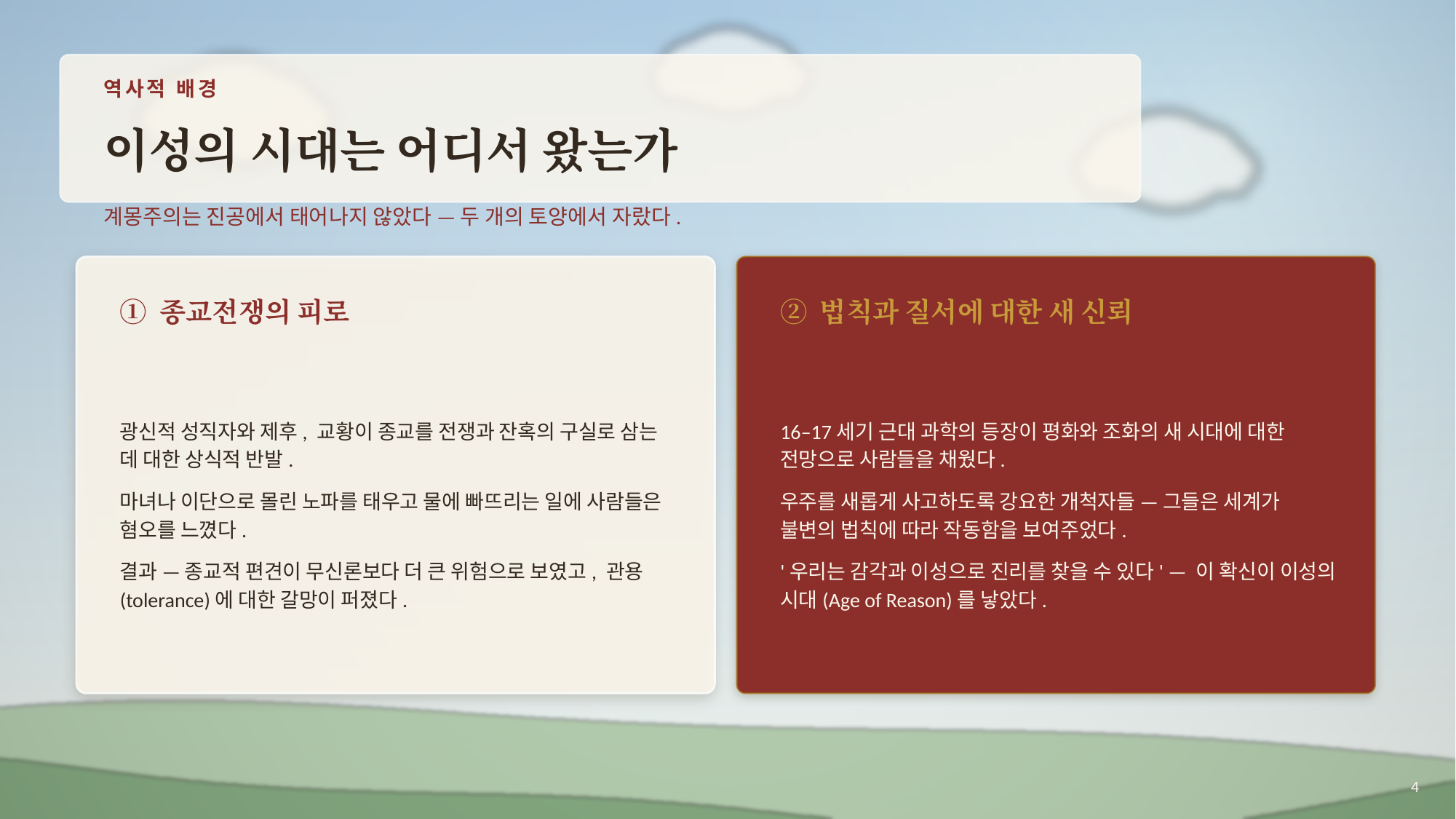

역사적 배경
이성의 시대는 어디서 왔는가
계몽주의는 진공에서 태어나지 않았다 — 두 개의 토양에서 자랐다.

① 종교전쟁의 피로
② 법칙과 질서에 대한 새 신뢰
광신적 성직자와 제후, 교황이 종교를 전쟁과 잔혹의 구실로 삼는 데 대한 상식적 반발.
마녀나 이단으로 몰린 노파를 태우고 물에 빠뜨리는 일에 사람들은 혐오를 느꼈다.
결과 — 종교적 편견이 무신론보다 더 큰 위험으로 보였고, 관용(tolerance)에 대한 갈망이 퍼졌다.
16–17세기 근대 과학의 등장이 평화와 조화의 새 시대에 대한 전망으로 사람들을 채웠다.
우주를 새롭게 사고하도록 강요한 개척자들 — 그들은 세계가 불변의 법칙에 따라 작동함을 보여주었다.
'우리는 감각과 이성으로 진리를 찾을 수 있다' — 이 확신이 이성의 시대(Age of Reason)를 낳았다.
4